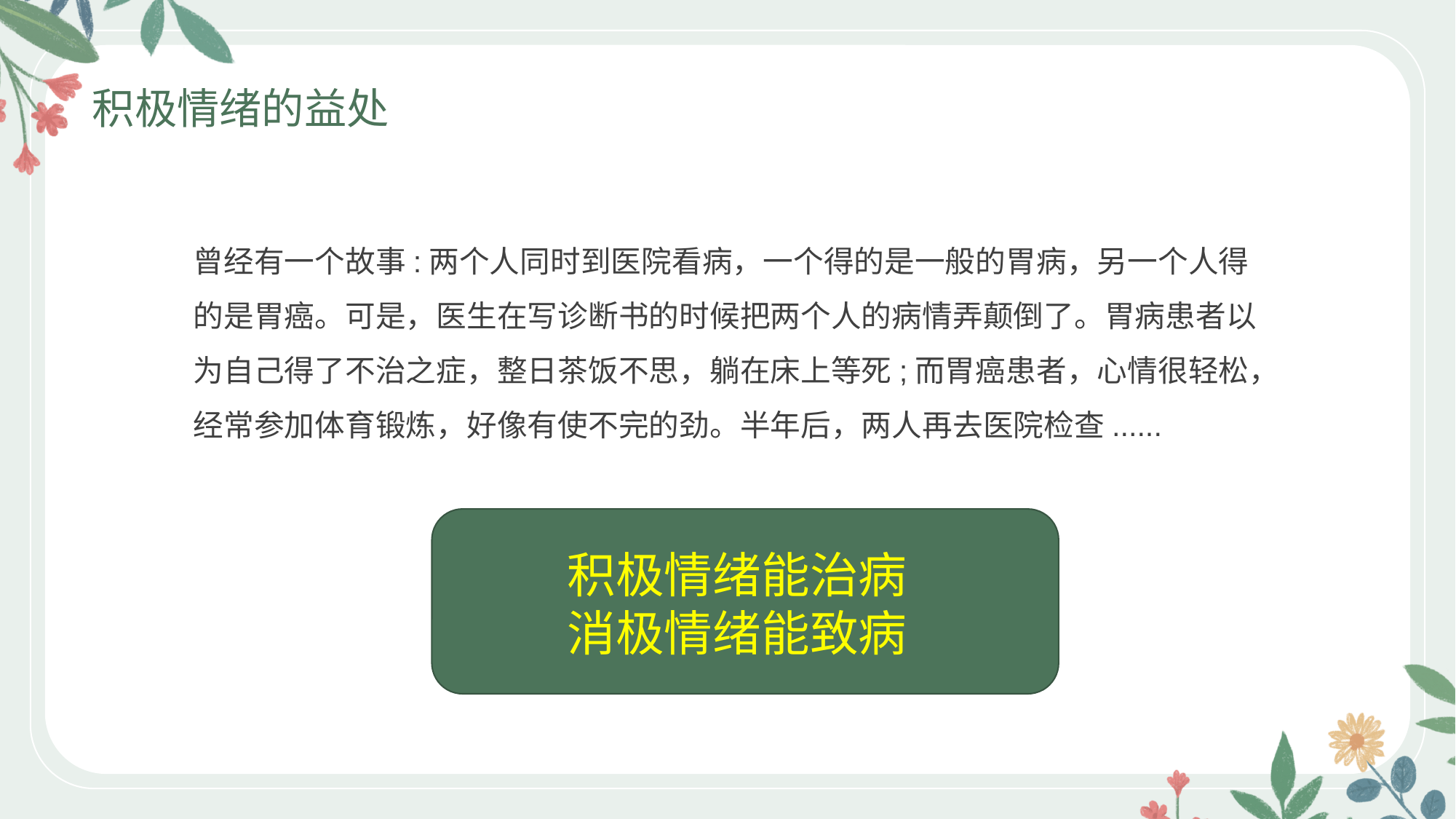

积极情绪的益处
曾经有一个故事:两个人同时到医院看病，一个得的是一般的胃病，另一个人得的是胃癌。可是，医生在写诊断书的时候把两个人的病情弄颠倒了。胃病患者以为自己得了不治之症，整日茶饭不思，躺在床上等死;而胃癌患者，心情很轻松，经常参加体育锻炼，好像有使不完的劲。半年后，两人再去医院检查......

积极情绪能治病
消极情绪能致病